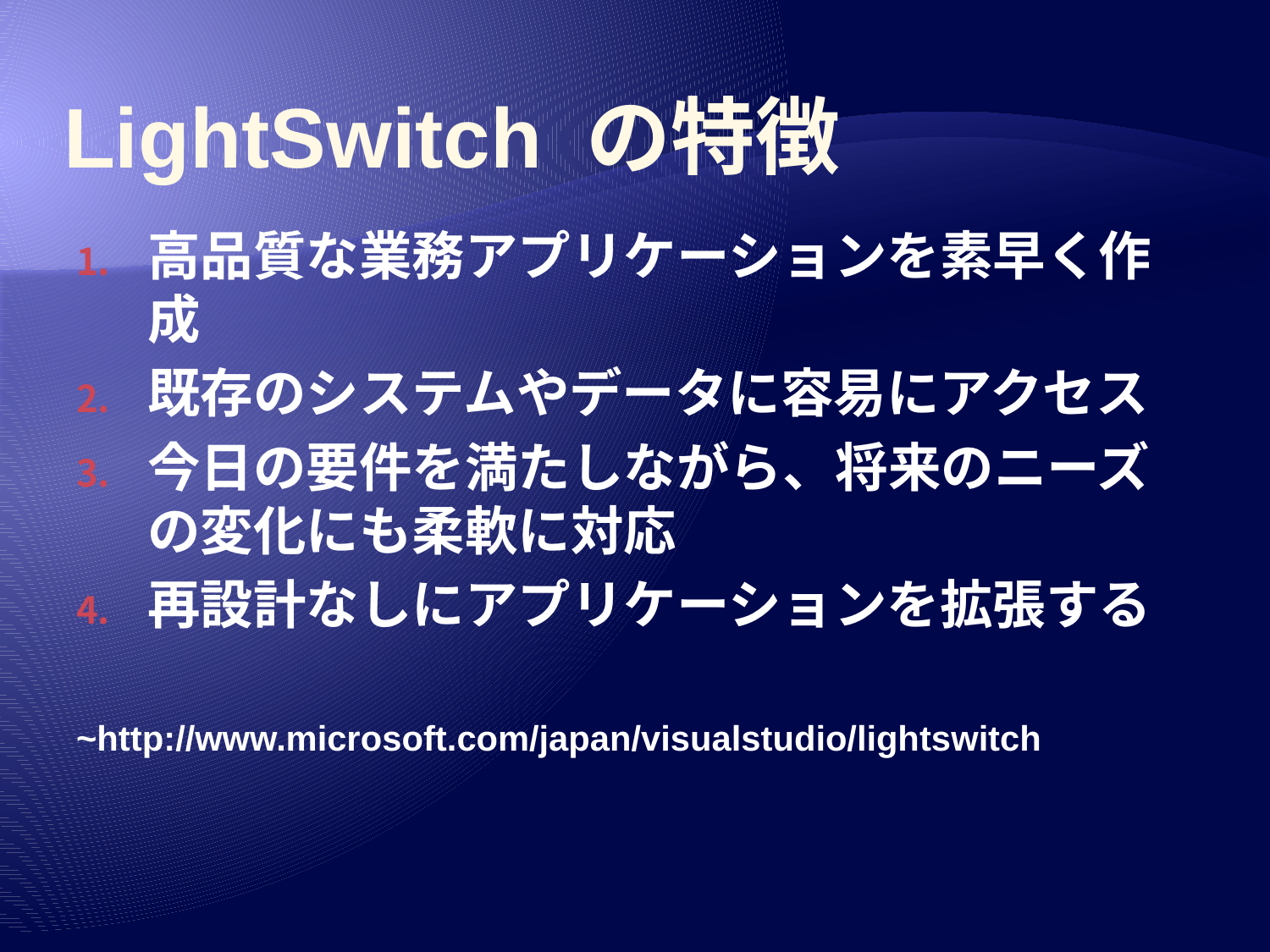

# LightSwitch の特徴
高品質な業務アプリケーションを素早く作成
既存のシステムやデータに容易にアクセス
今日の要件を満たしながら、将来のニーズの変化にも柔軟に対応
再設計なしにアプリケーションを拡張する

~http://www.microsoft.com/japan/visualstudio/lightswitch